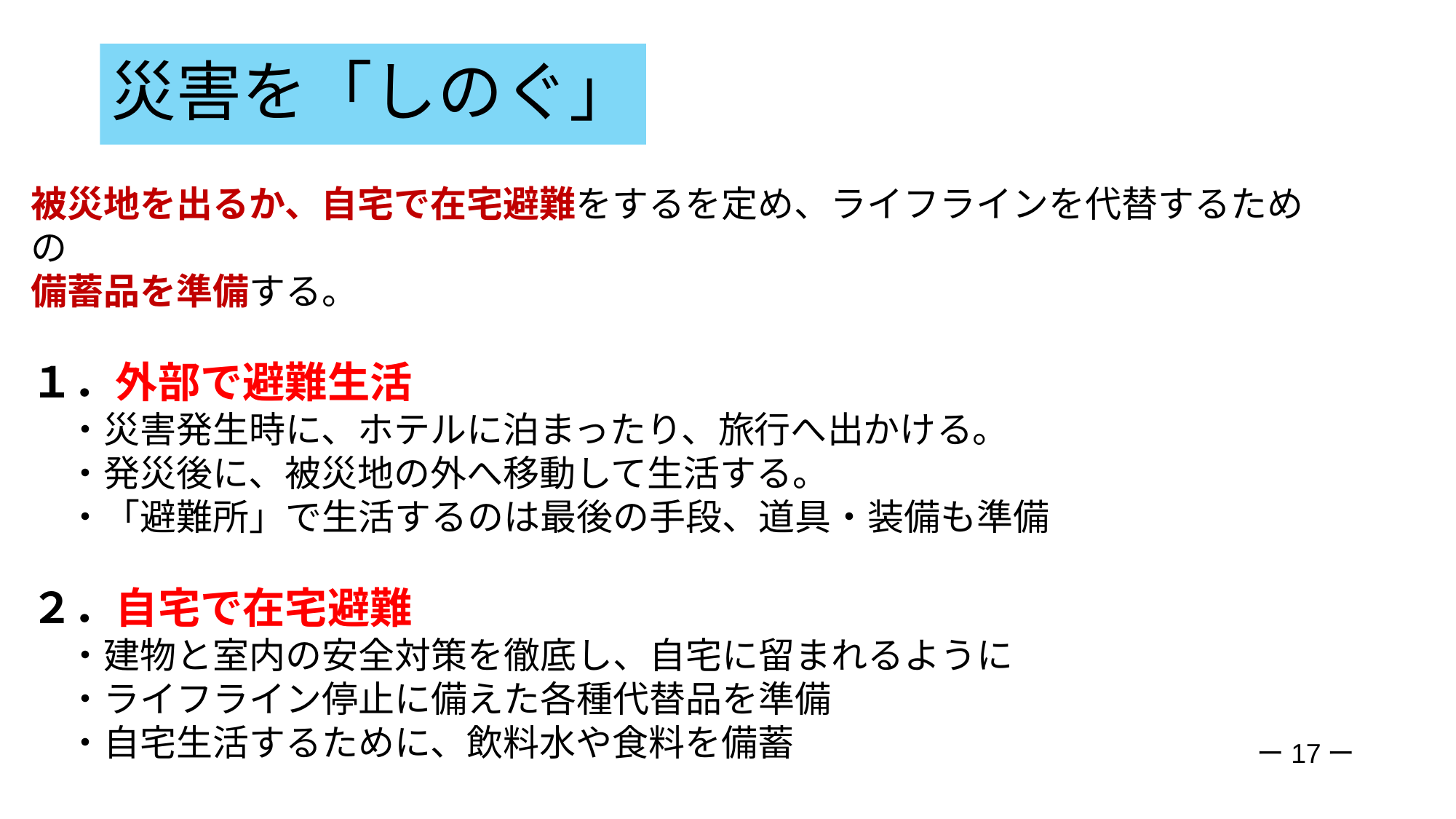

# 災害を「しのぐ」
被災地を出るか、自宅で在宅避難をするを定め、ライフラインを代替するための
備蓄品を準備する。

１．外部で避難生活
　・災害発生時に、ホテルに泊まったり、旅行へ出かける。
　・発災後に、被災地の外へ移動して生活する。
　・「避難所」で生活するのは最後の手段、道具・装備も準備

２．自宅で在宅避難
　・建物と室内の安全対策を徹底し、自宅に留まれるように
　・ライフライン停止に備えた各種代替品を準備
　・自宅生活するために、飲料水や食料を備蓄

ー17ー